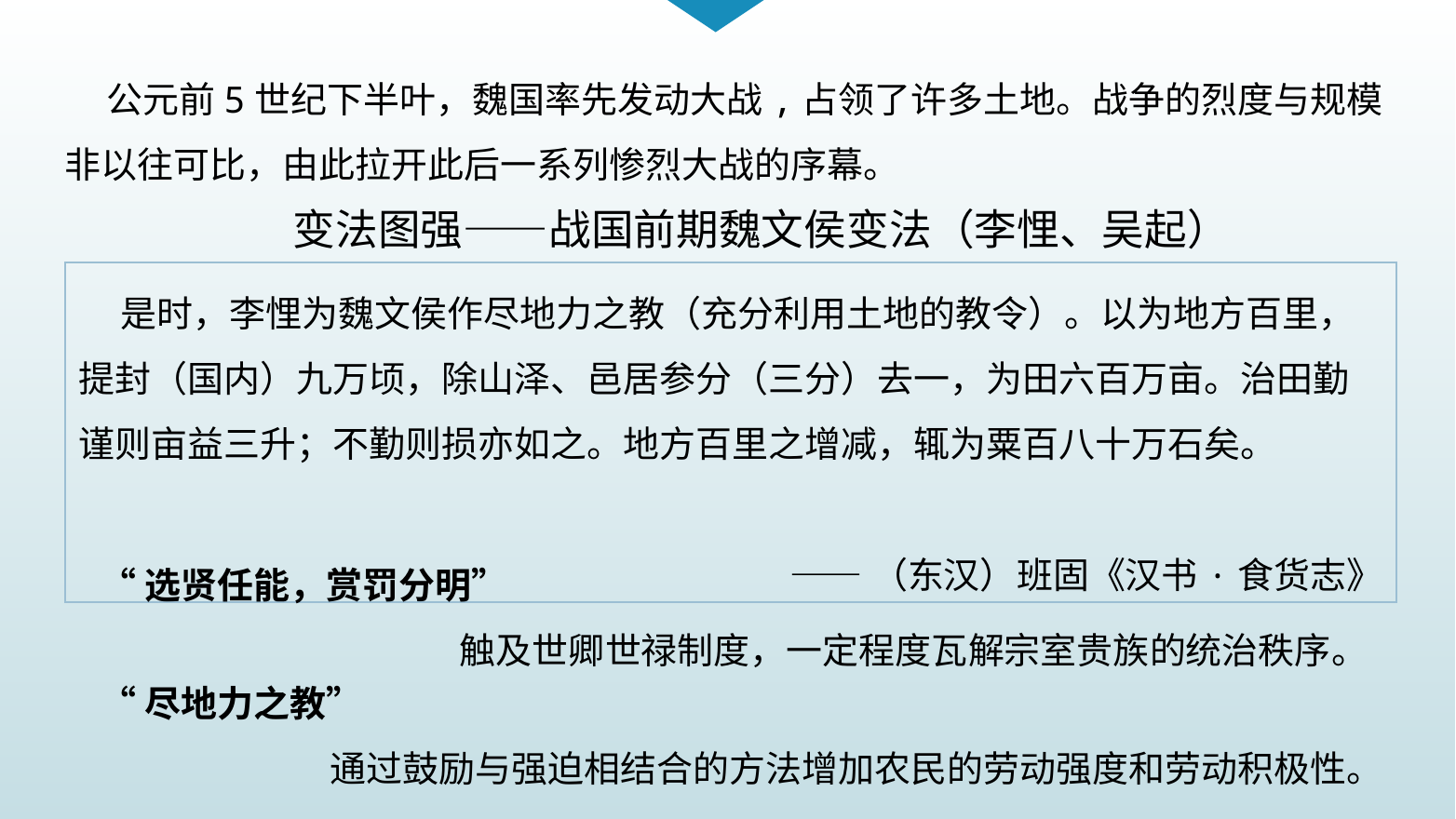

公元前5世纪下半叶，魏国率先发动大战,占领了许多土地。战争的烈度与规模非以往可比，由此拉开此后一系列惨烈大战的序幕。
变法图强——战国前期魏文侯变法（李悝、吴起）
    是时，李悝为魏文侯作尽地力之教（充分利用土地的教令）。以为地方百里，提封（国内）九万顷，除山泽、邑居参分（三分）去一，为田六百万亩。治田勤谨则亩益三升；不勤则损亦如之。地方百里之增减，辄为粟百八十万石矣。
                 ——（东汉）班固《汉书·食货志》
“选贤任能，赏罚分明”
触及世卿世禄制度，一定程度瓦解宗室贵族的统治秩序。
“尽地力之教”
通过鼓励与强迫相结合的方法增加农民的劳动强度和劳动积极性。